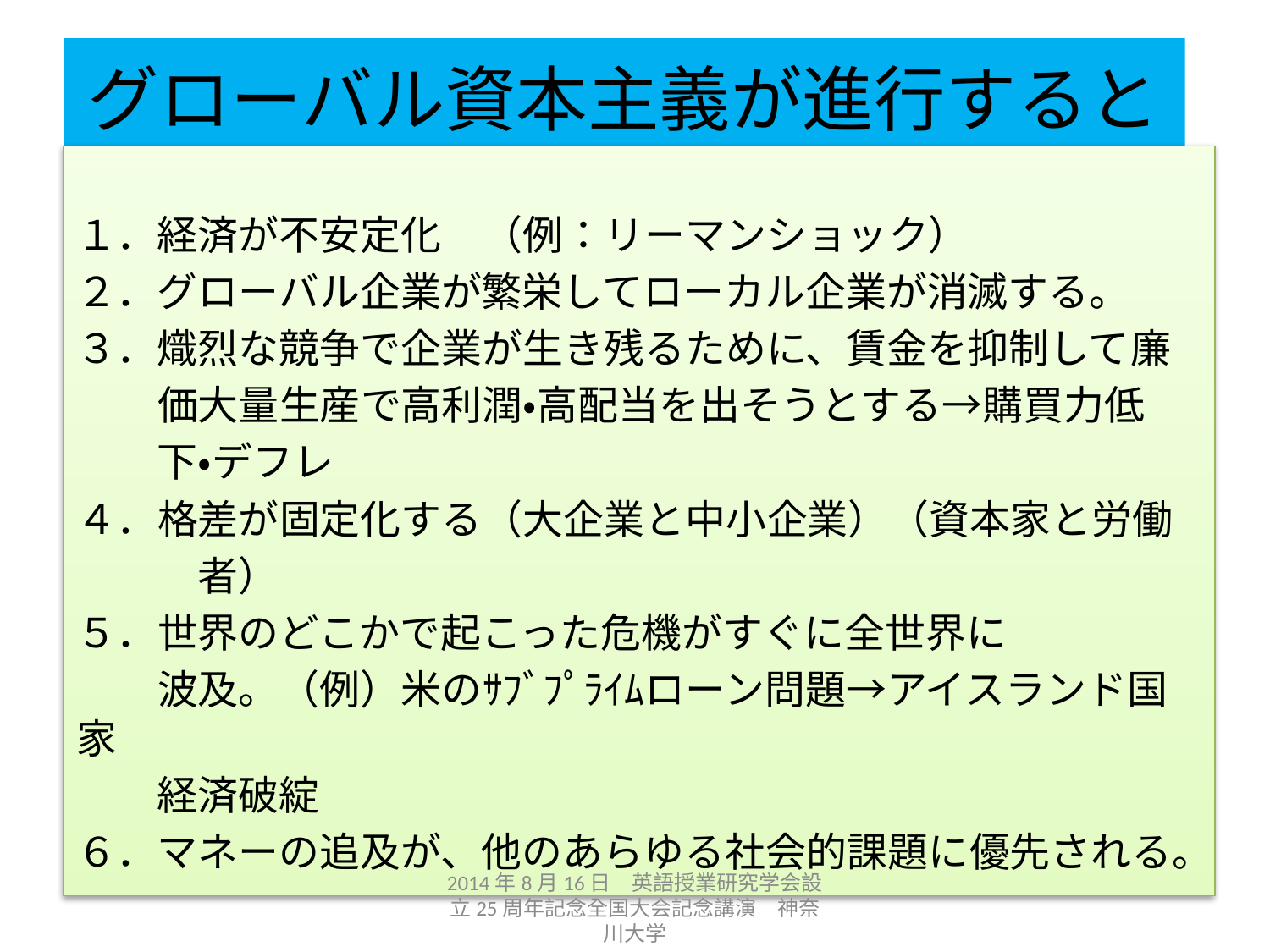

# グローバル資本主義が進行すると

１．経済が不安定化　（例：リーマンショック）
２．グローバル企業が繁栄してローカル企業が消滅する。
３．熾烈な競争で企業が生き残るために、賃金を抑制して廉
　　価大量生産で高利潤・高配当を出そうとする→購買力低
　　下・デフレ
４．格差が固定化する（大企業と中小企業）（資本家と労働
　　　者）
５．世界のどこかで起こった危機がすぐに全世界に
　　波及。（例）米のｻﾌﾞﾌﾟﾗｲﾑローン問題→アイスランド国家
　　経済破綻
６．マネーの追及が、他のあらゆる社会的課題に優先される。
2014年8月16日　英語授業研究学会設立25周年記念全国大会記念講演　神奈川大学